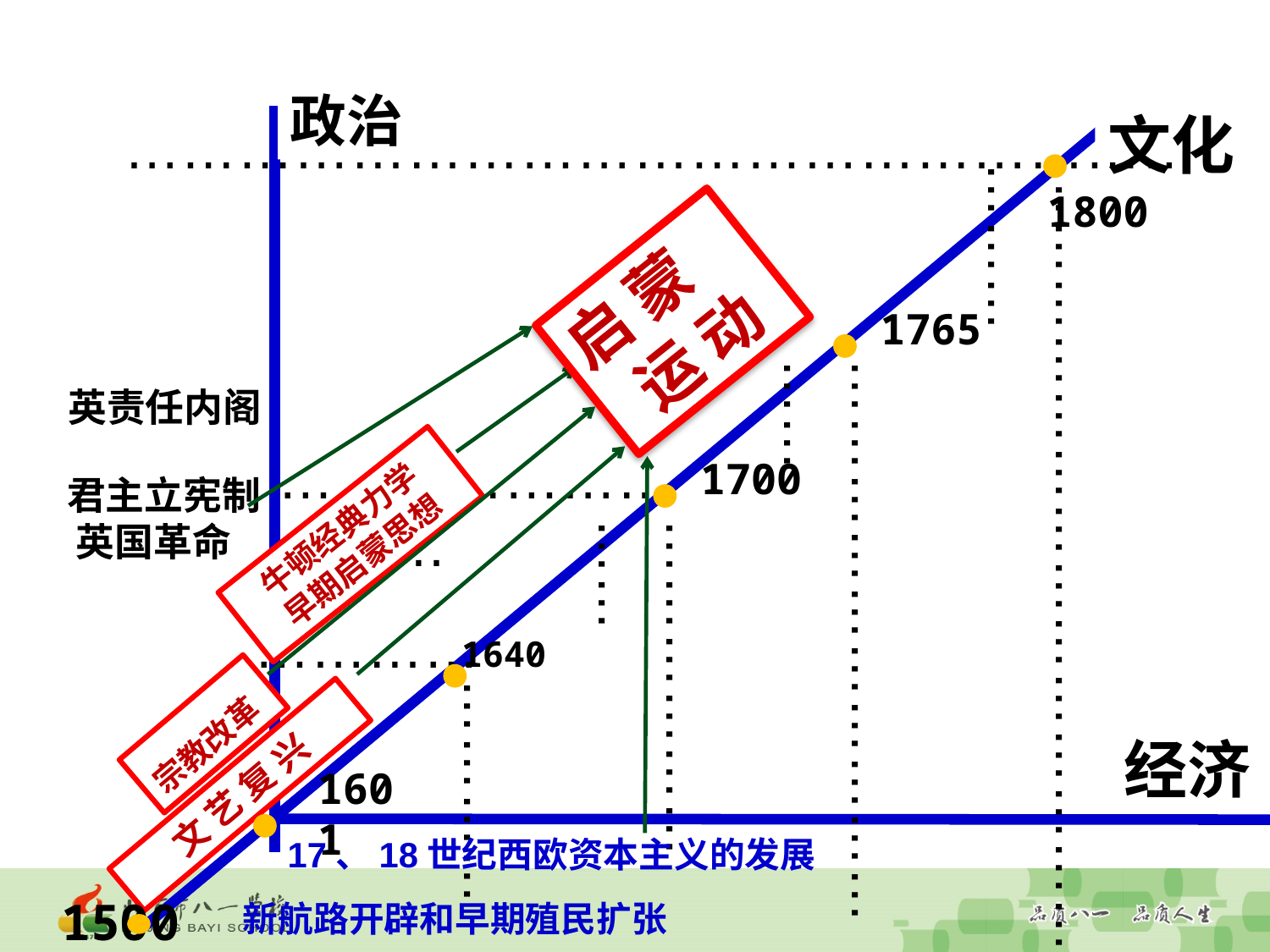

政治
文化
…………………………………………………
……………………………………………

1800
启 蒙      运 动
1765

………………………………
英责任内阁
…………………………
1700
君主立宪制
  英国革命

牛顿经典力学
早期启蒙思想
……………………
…………
1640

…………

宗教改革
经济
1601
文 艺 复 兴

17、18世纪西欧资本主义的发展
新航路开辟和早期殖民扩张
1500